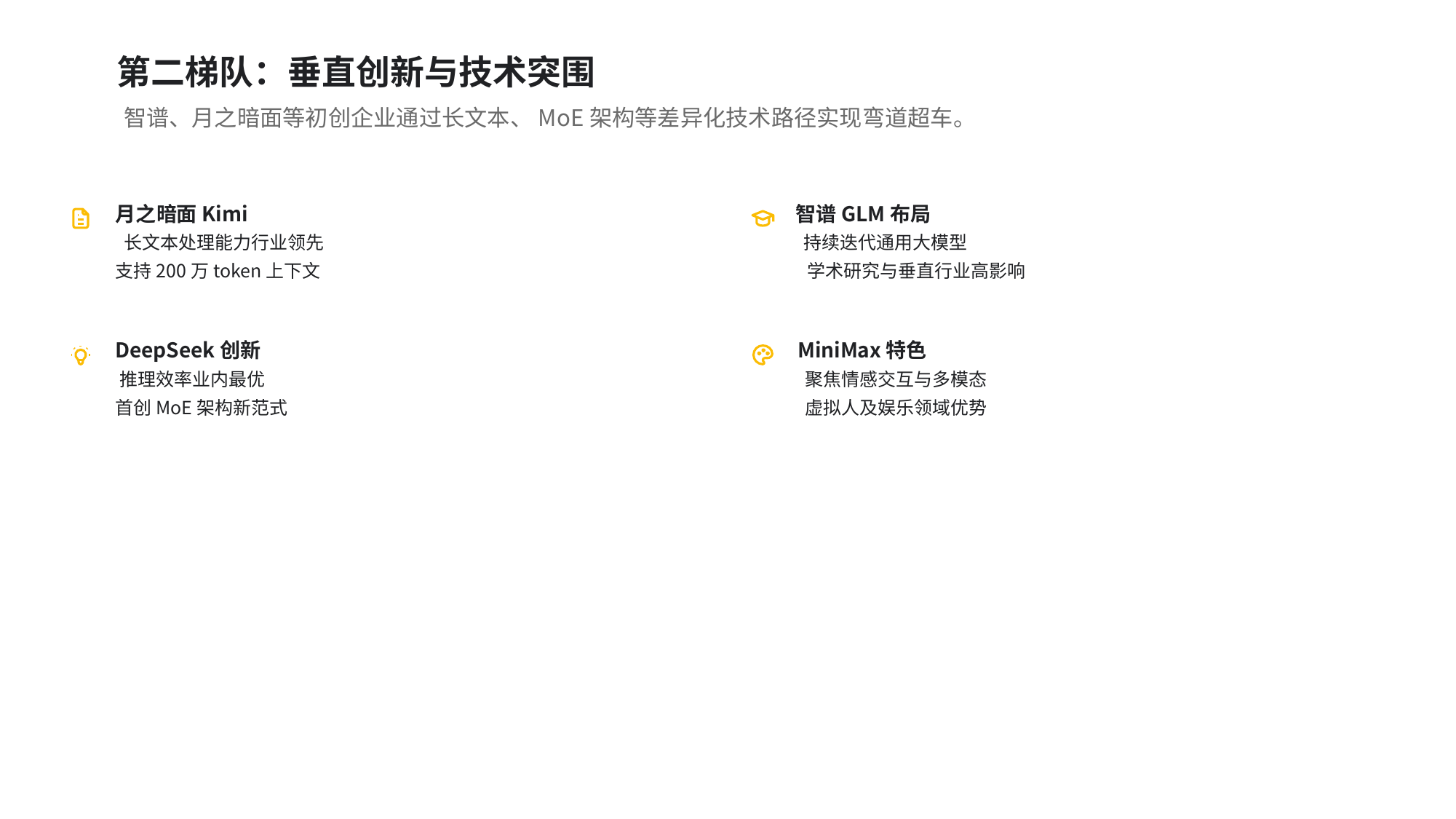

第二梯队：垂直创新与技术突围
智谱、月之暗面等初创企业通过长文本、MoE架构等差异化技术路径实现弯道超车。
月之暗面Kimi

长文本处理能力行业领先
支持200万token上下文
DeepSeek创新

推理效率业内最优
首创MoE架构新范式
智谱GLM布局

持续迭代通用大模型
学术研究与垂直行业高影响
MiniMax特色

聚焦情感交互与多模态
虚拟人及娱乐领域优势